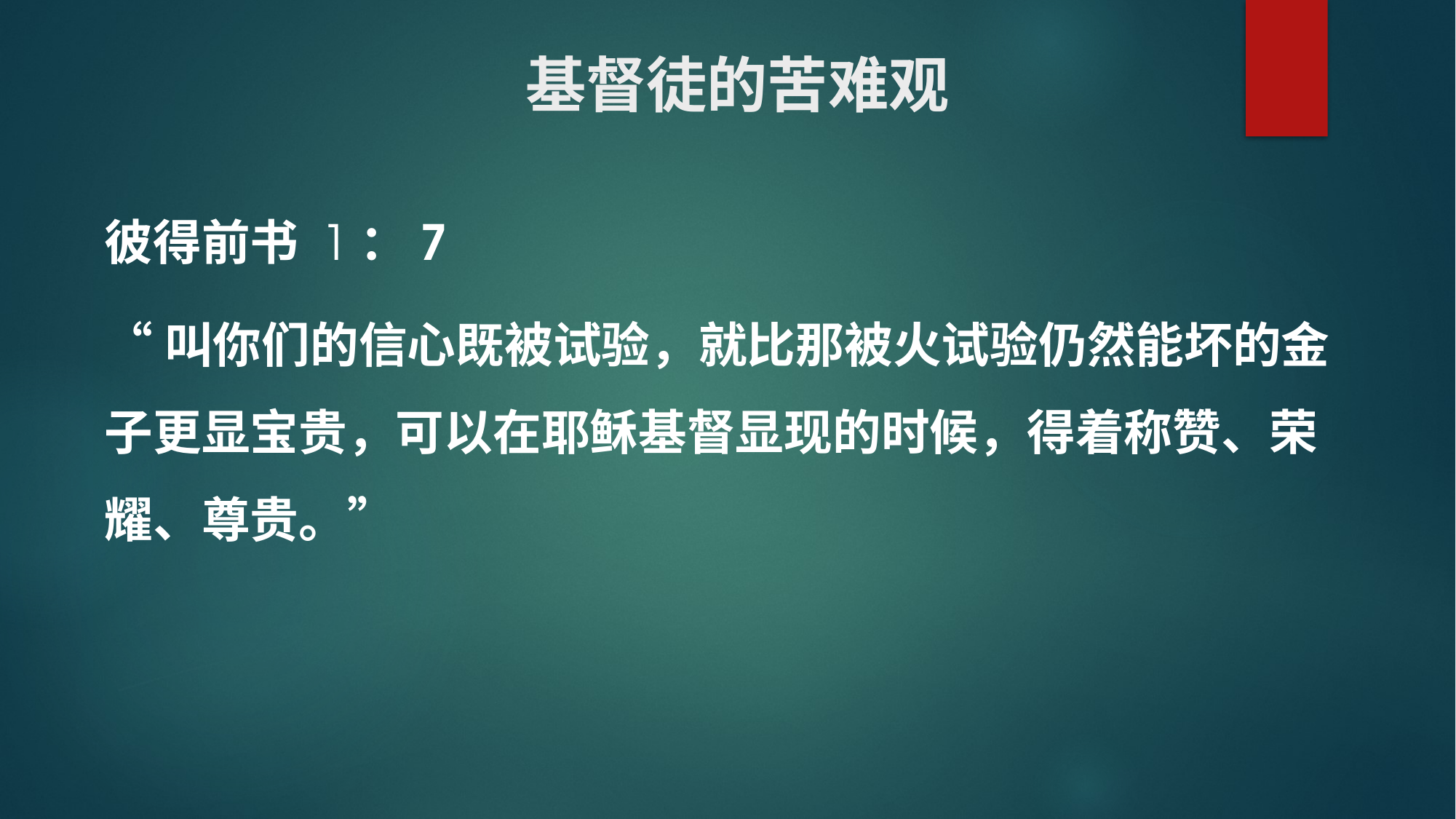

# 基督徒的苦难观
彼得前书 1：7
“叫你们的信心既被试验，就比那被火试验仍然能坏的金子更显宝贵，可以在耶稣基督显现的时候，得着称赞、荣耀、尊贵。”